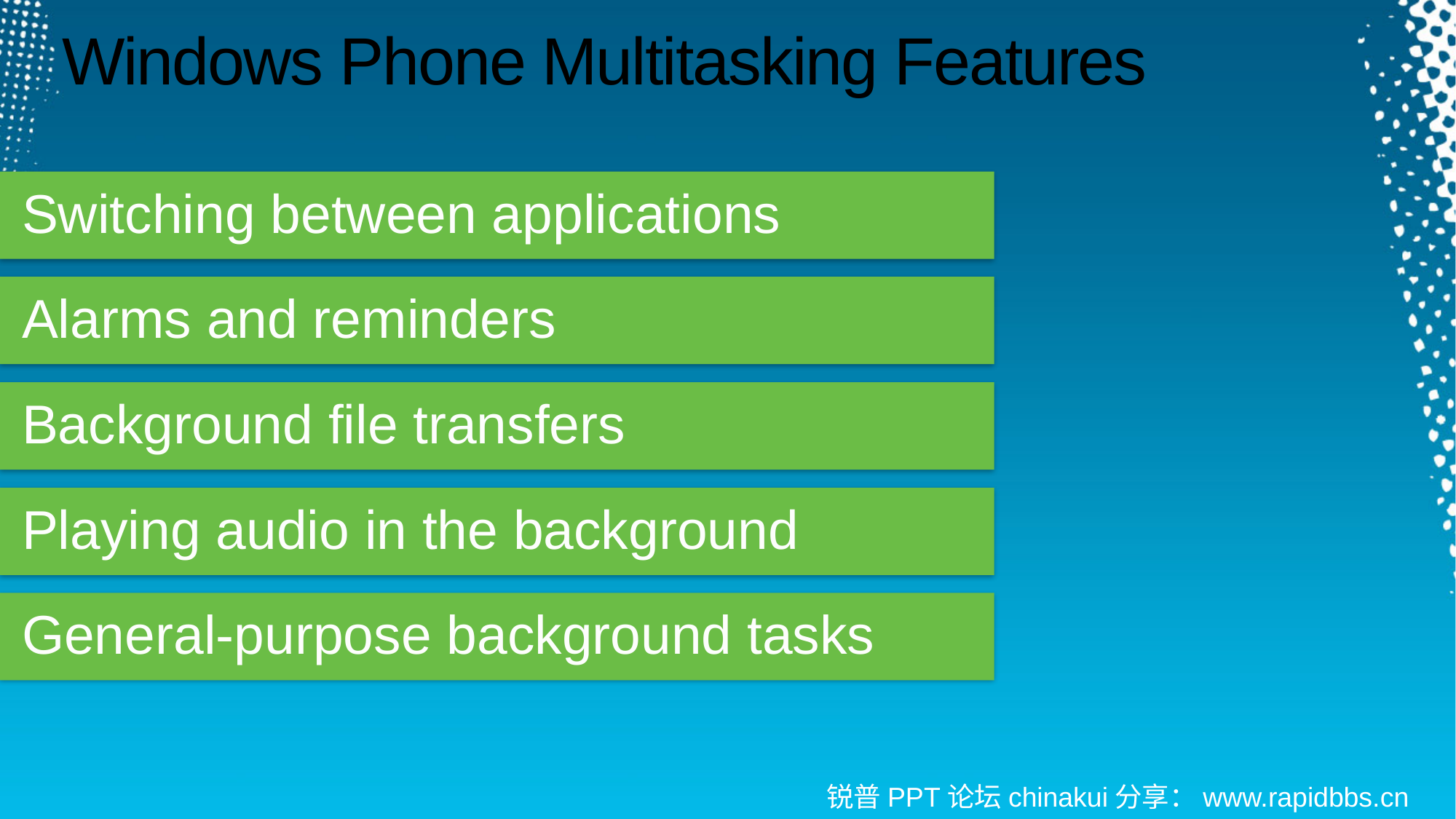

# Windows Phone Multitasking Features
Switching between applications
Alarms and reminders
Background file transfers
Playing audio in the background
General-purpose background tasks
锐普PPT论坛chinakui分享：www.rapidbbs.cn